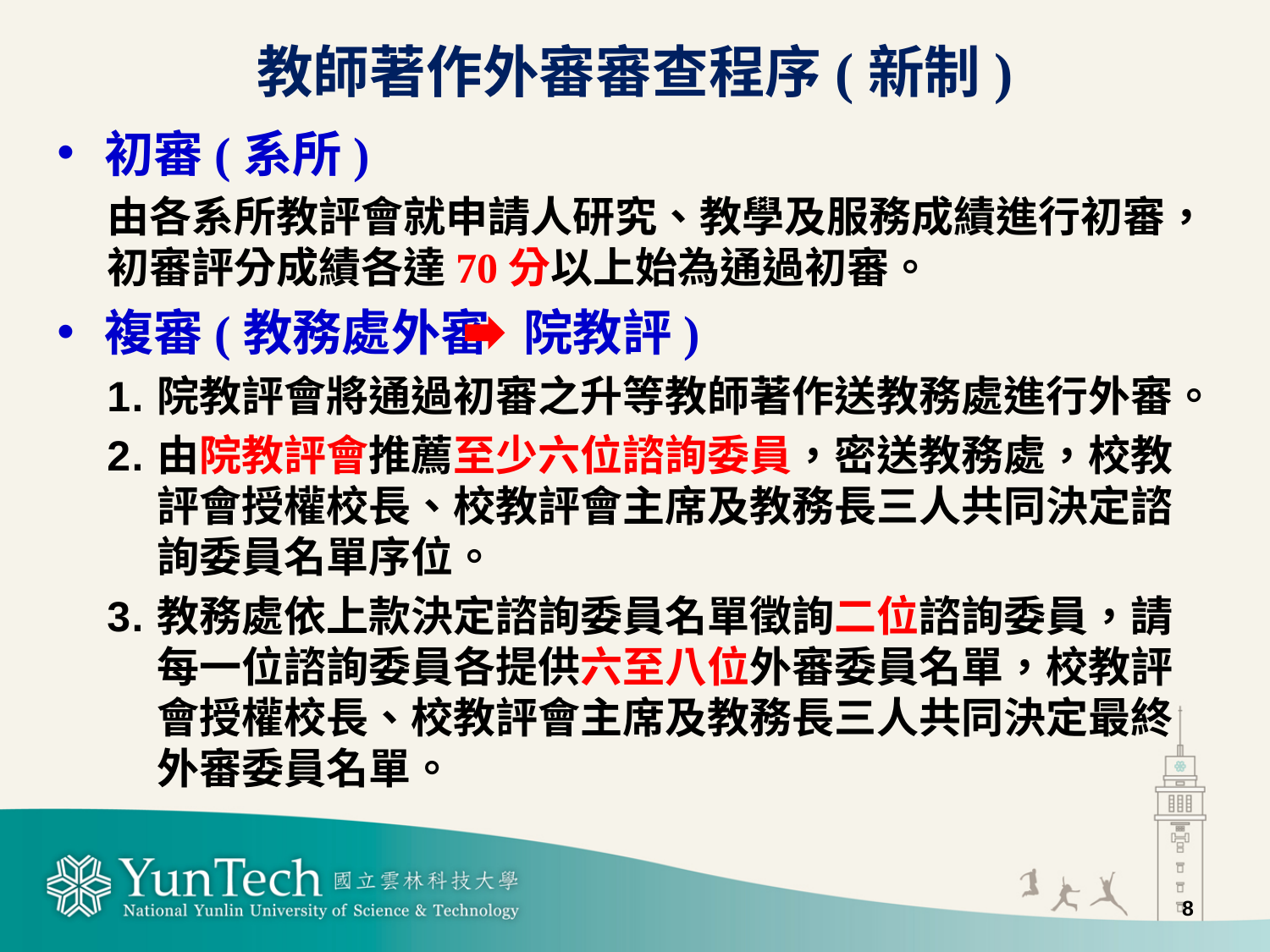

# 教師著作外審審查程序(新制)
初審(系所)
由各系所教評會就申請人研究、教學及服務成績進行初審，初審評分成績各達70分以上始為通過初審。
複審(教務處外審   院教評)
院教評會將通過初審之升等教師著作送教務處進行外審。
由院教評會推薦至少六位諮詢委員，密送教務處，校教評會授權校長、校教評會主席及教務長三人共同決定諮詢委員名單序位。
教務處依上款決定諮詢委員名單徵詢二位諮詢委員，請每一位諮詢委員各提供六至八位外審委員名單，校教評會授權校長、校教評會主席及教務長三人共同決定最終外審委員名單。

8